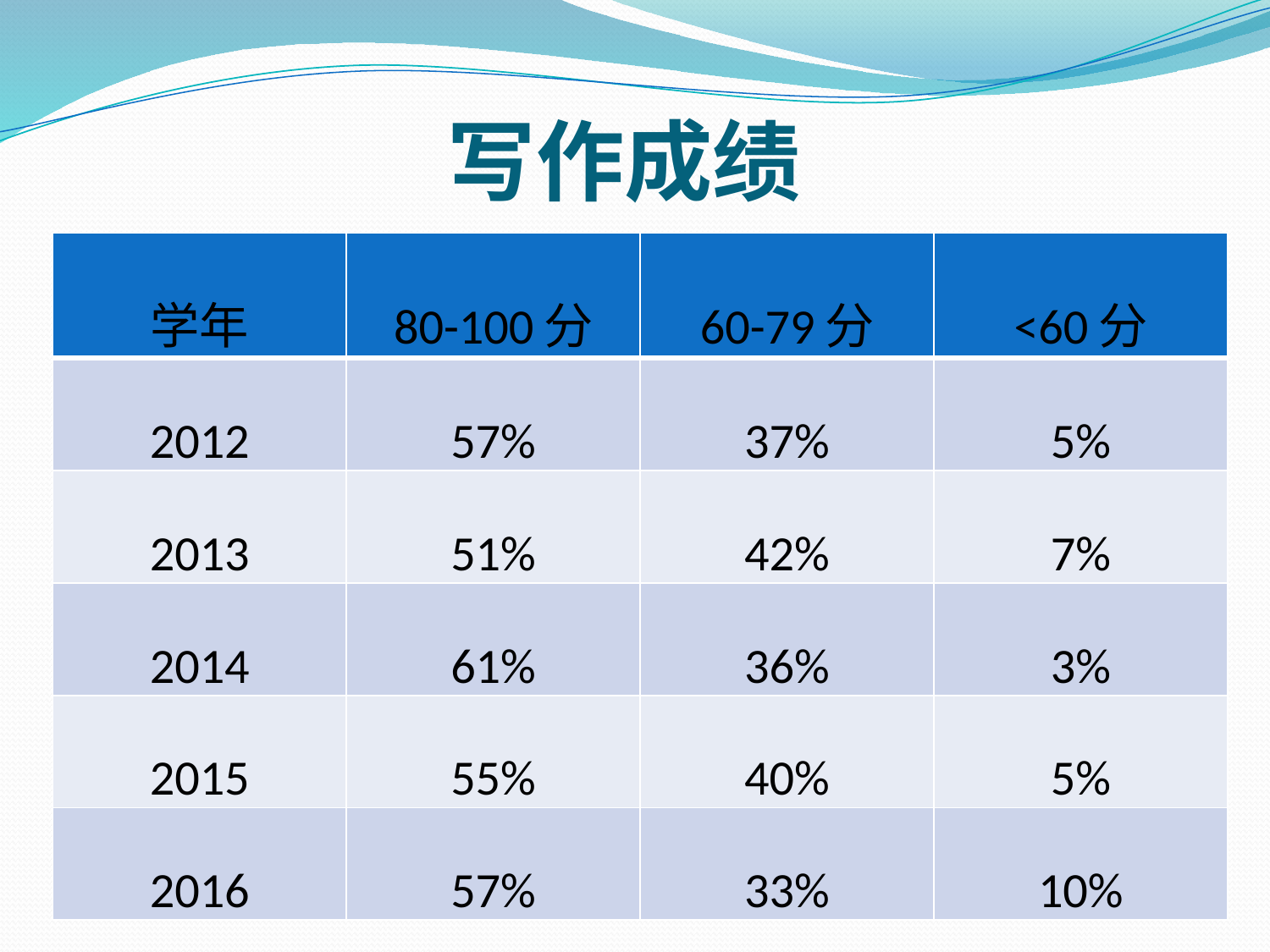

# 写作成绩
| 学年 | 80-100分 | 60-79分 | <60分 |
| --- | --- | --- | --- |
| 2012 | 57% | 37% | 5% |
| 2013 | 51% | 42% | 7% |
| 2014 | 61% | 36% | 3% |
| 2015 | 55% | 40% | 5% |
| 2016 | 57% | 33% | 10% |